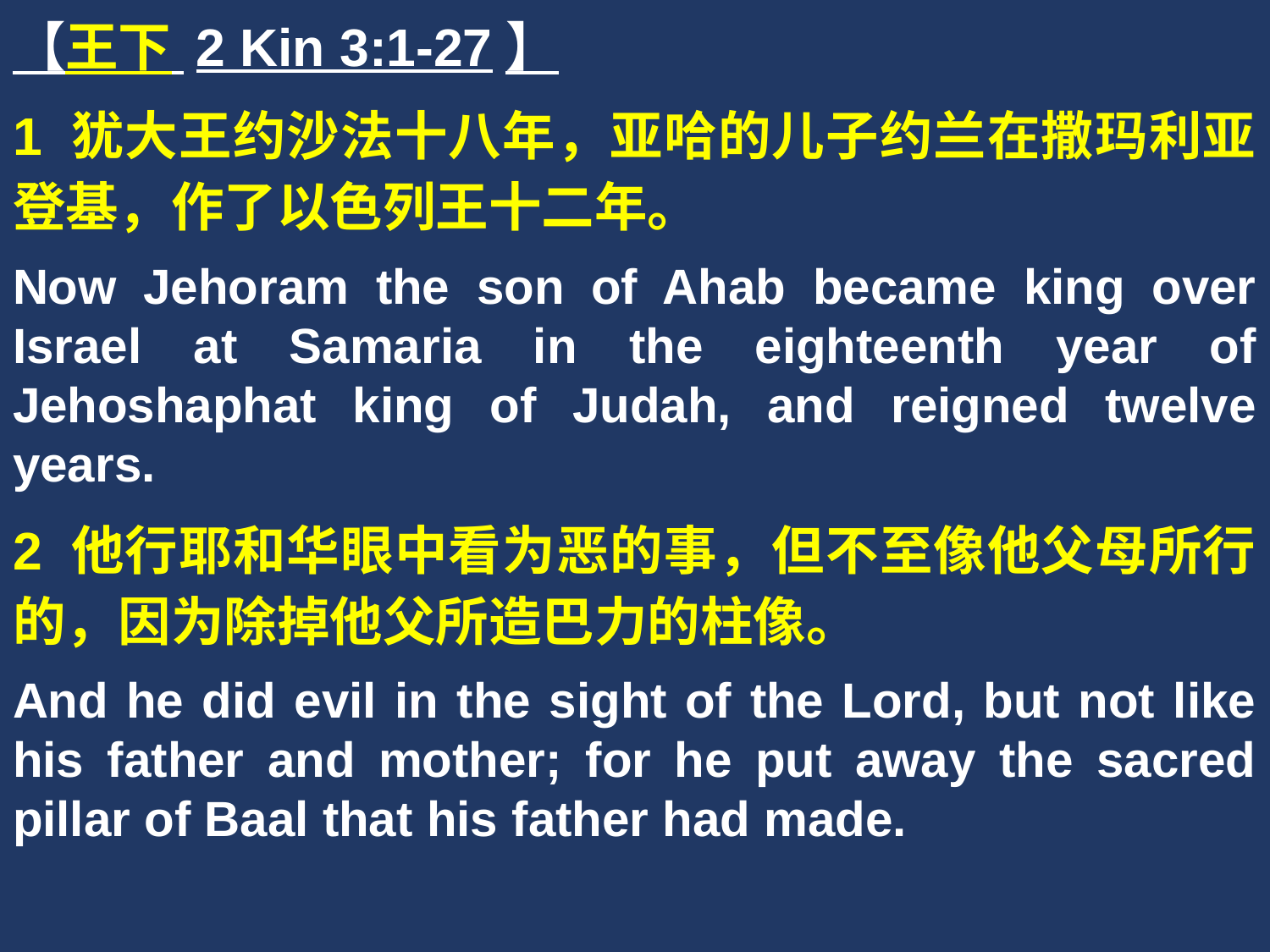

【王下 2 Kin 3:1-27】
1 犹大王约沙法十八年，亚哈的儿子约兰在撒玛利亚登基，作了以色列王十二年。
Now Jehoram the son of Ahab became king over Israel at Samaria in the eighteenth year of Jehoshaphat king of Judah, and reigned twelve years.
2 他行耶和华眼中看为恶的事，但不至像他父母所行的，因为除掉他父所造巴力的柱像。
And he did evil in the sight of the Lord, but not like his father and mother; for he put away the sacred pillar of Baal that his father had made.